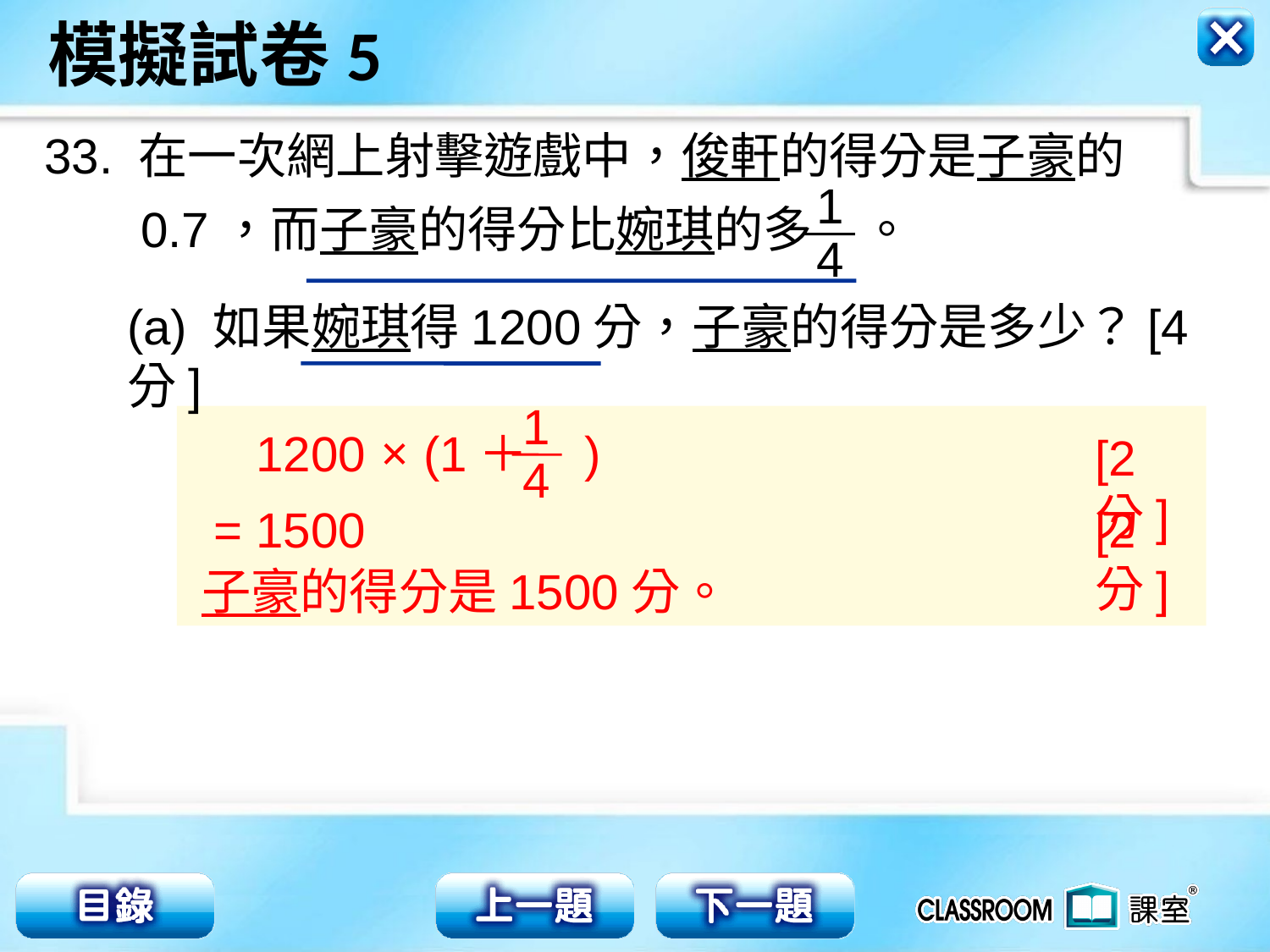

33. 在一次網上射擊遊戲中，俊軒的得分是子豪的
       0.7，而子豪的得分比婉琪的多　。
1
4

(a) 如果婉琪得1200分，子豪的得分是多少？[4分]

1
4

   1200 × (1＋    )

子豪的得分是1500分。
[2分]
= 1500
[2分]